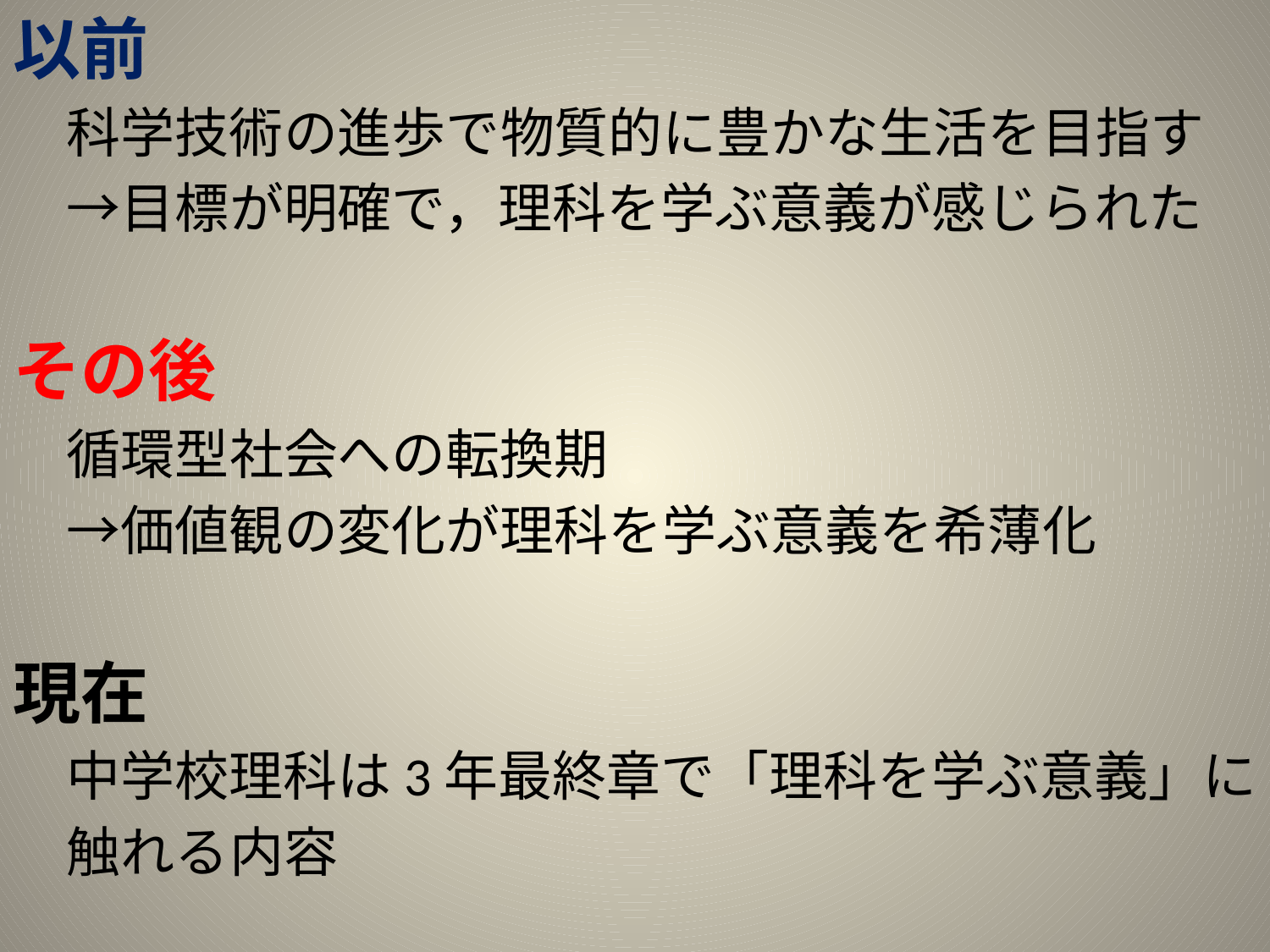

以前
　科学技術の進歩で物質的に豊かな生活を目指す
　→目標が明確で，理科を学ぶ意義が感じられた

その後
　循環型社会への転換期
　→価値観の変化が理科を学ぶ意義を希薄化

現在
　中学校理科は3年最終章で「理科を学ぶ意義」に
　触れる内容